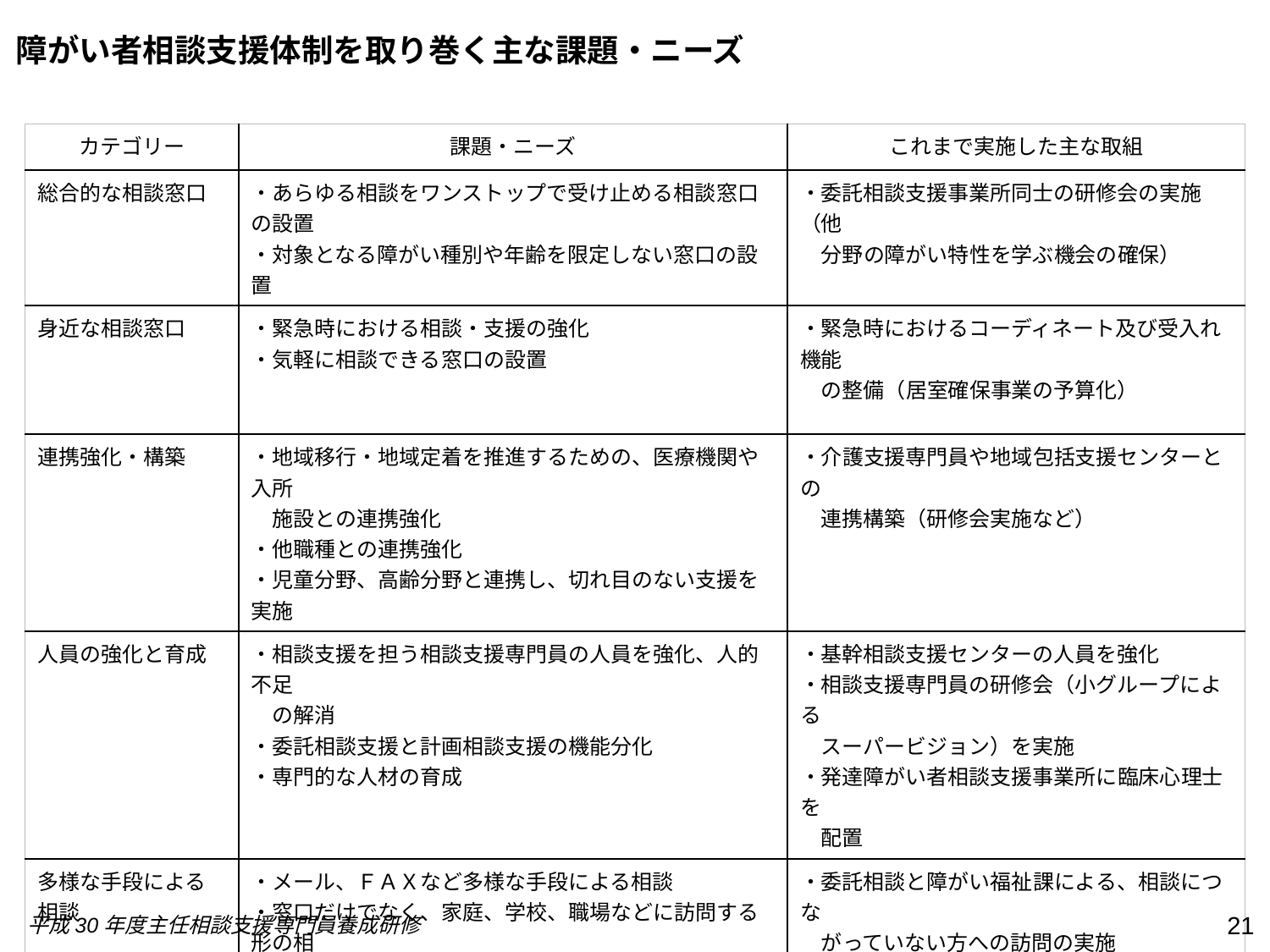

障がい者相談支援体制を取り巻く主な課題・ニーズ
| カテゴリー | 課題・ニーズ | これまで実施した主な取組 |
| --- | --- | --- |
| 総合的な相談窓口 | ・あらゆる相談をワンストップで受け止める相談窓口の設置 ・対象となる障がい種別や年齢を限定しない窓口の設置 | ・委託相談支援事業所同士の研修会の実施（他 　分野の障がい特性を学ぶ機会の確保） |
| 身近な相談窓口 | ・緊急時における相談・支援の強化 ・気軽に相談できる窓口の設置 | ・緊急時におけるコーディネート及び受入れ機能 　の整備（居室確保事業の予算化） |
| 連携強化・構築 | ・地域移行・地域定着を推進するための、医療機関や入所 　施設との連携強化 ・他職種との連携強化 ・児童分野、高齢分野と連携し、切れ目のない支援を実施 | ・介護支援専門員や地域包括支援センターとの 　連携構築（研修会実施など） |
| 人員の強化と育成 | ・相談支援を担う相談支援専門員の人員を強化、人的不足 　の解消 ・委託相談支援と計画相談支援の機能分化 ・専門的な人材の育成 | ・基幹相談支援センターの人員を強化 ・相談支援専門員の研修会（小グループによる 　スーパービジョン）を実施 ・発達障がい者相談支援事業所に臨床心理士を 　配置 |
| 多様な手段による相談 | ・メール、ＦＡＸなど多様な手段による相談 ・窓口だけでなく、家庭、学校、職場などに訪問する形の相 　談支援、地域に根差した相談支援 | ・委託相談と障がい福祉課による、相談につな 　がっていない方への訪問の実施 |
| 情報の周知 | ・わかりやすい形での相談支援窓口の周知 | ・障がい者総合支援協議会相談支援部会による、 相談窓口の周知方法の検討 |
21
平成30年度主任相談支援専門員養成研修